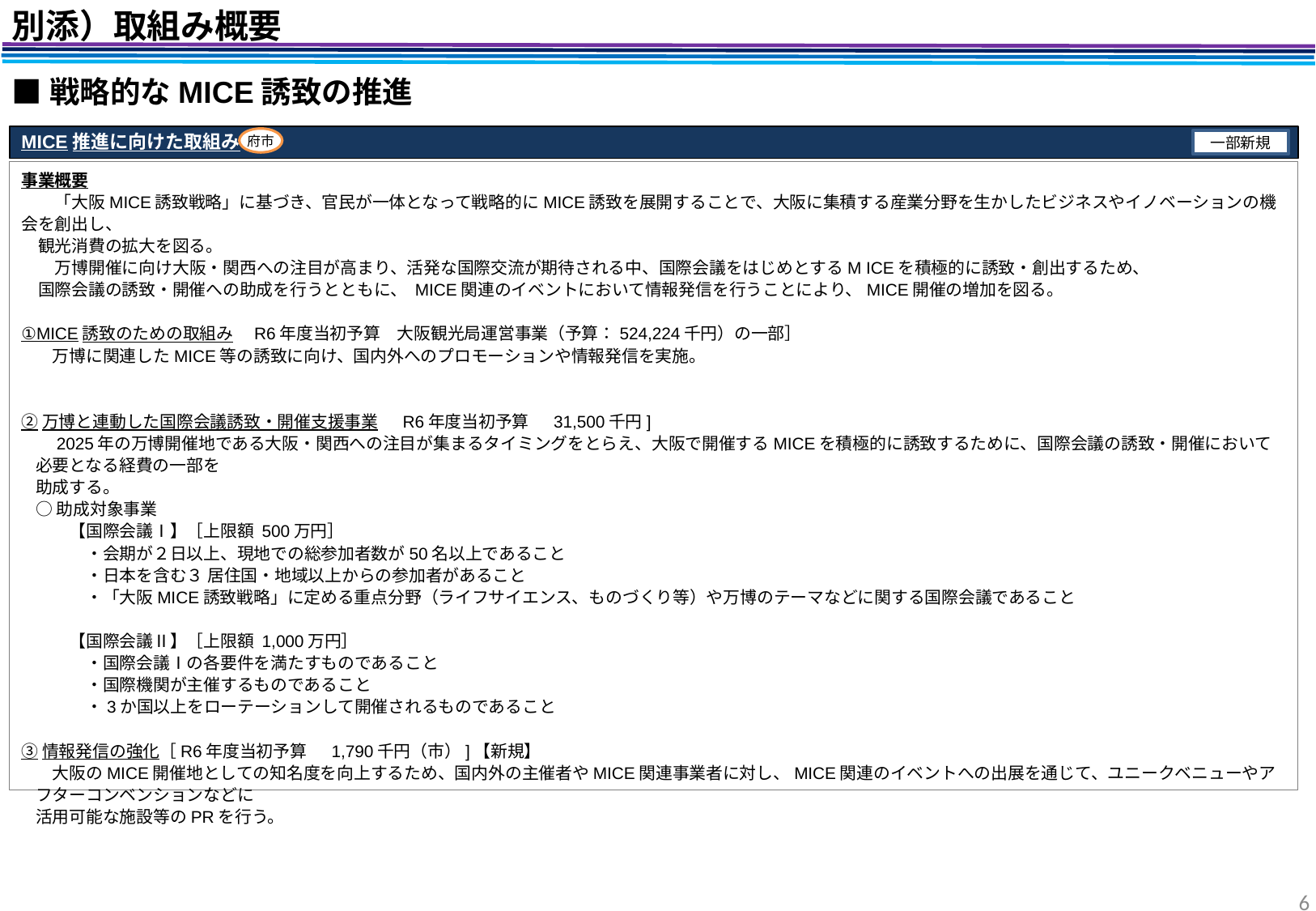

別添）取組み概要
■戦略的なMICE誘致の推進
MICE推進に向けた取組み
府市

一部新規
事業概要
　　「大阪MICE誘致戦略」に基づき、官民が一体となって戦略的にMICE誘致を展開することで、大阪に集積する産業分野を生かしたビジネスやイノベーションの機会を創出し、
　観光消費の拡大を図る。
　　万博開催に向け大阪・関西への注目が高まり、活発な国際交流が期待される中、国際会議をはじめとするM ICEを積極的に誘致・創出するため、
　国際会議の誘致・開催への助成を行うとともに、 MICE関連のイベントにおいて情報発信を行うことにより、MICE開催の増加を図る。

①MICE誘致のための取組み　R6年度当初予算　大阪観光局運営事業（予算：524,224千円）の一部］
　万博に関連したMICE等の誘致に向け、国内外へのプロモーションや情報発信を実施。

②万博と連動した国際会議誘致・開催支援事業 　R6年度当初予算　 31,500千円]
　2025年の万博開催地である大阪・関西への注目が集まるタイミングをとらえ、大阪で開催するMICEを積極的に誘致するために、国際会議の誘致・開催において必要となる経費の一部を
助成する。
○助成対象事業
　　【国際会議Ⅰ】［上限額 500万円］
　　　・会期が２日以上、現地での総参加者数が50名以上であること
　　　・日本を含む３ 居住国・地域以上からの参加者があること
　　　・「大阪MICE誘致戦略」に定める重点分野（ライフサイエンス、ものづくり等）や万博のテーマなどに関する国際会議であること

　　【国際会議Ⅱ】［上限額 1,000万円］
　　　・国際会議Ⅰの各要件を満たすものであること
　　　・国際機関が主催するものであること
　　　・3か国以上をローテーションして開催されるものであること

③情報発信の強化［R6年度当初予算　 1,790千円（市）]【新規】
　大阪のMICE開催地としての知名度を向上するため、国内外の主催者やMICE関連事業者に対し、MICE関連のイベントへの出展を通じて、ユニークベニューやアフターコンベンションなどに
活用可能な施設等のPRを行う。

6